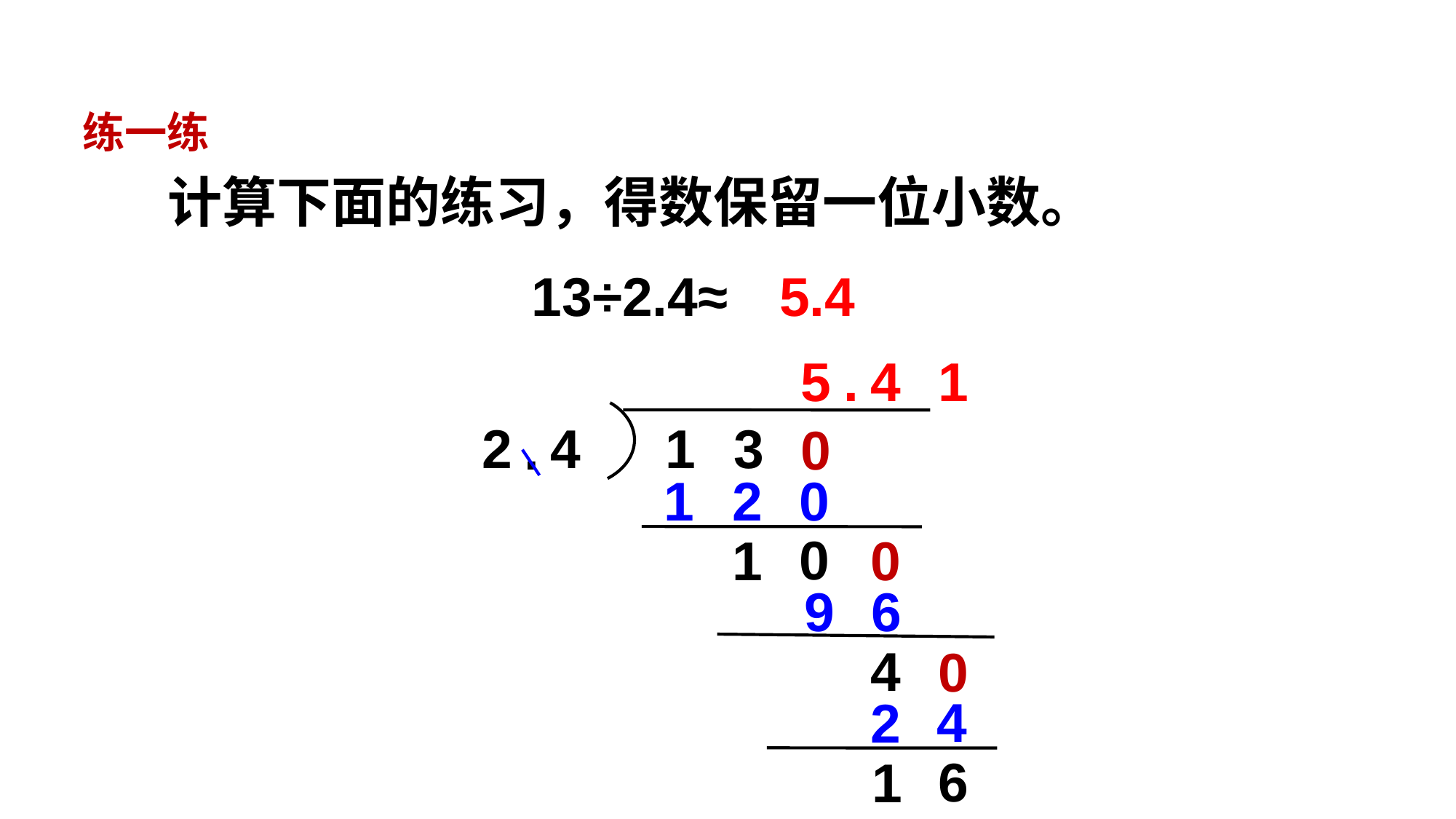

练一练
计算下面的练习，得数保留一位小数。
13÷2.4≈
5.4
5
.
4
1

2
4
1
3
.
0
0
1
2
0
1
0
6
9
4
0
4
2
6
1